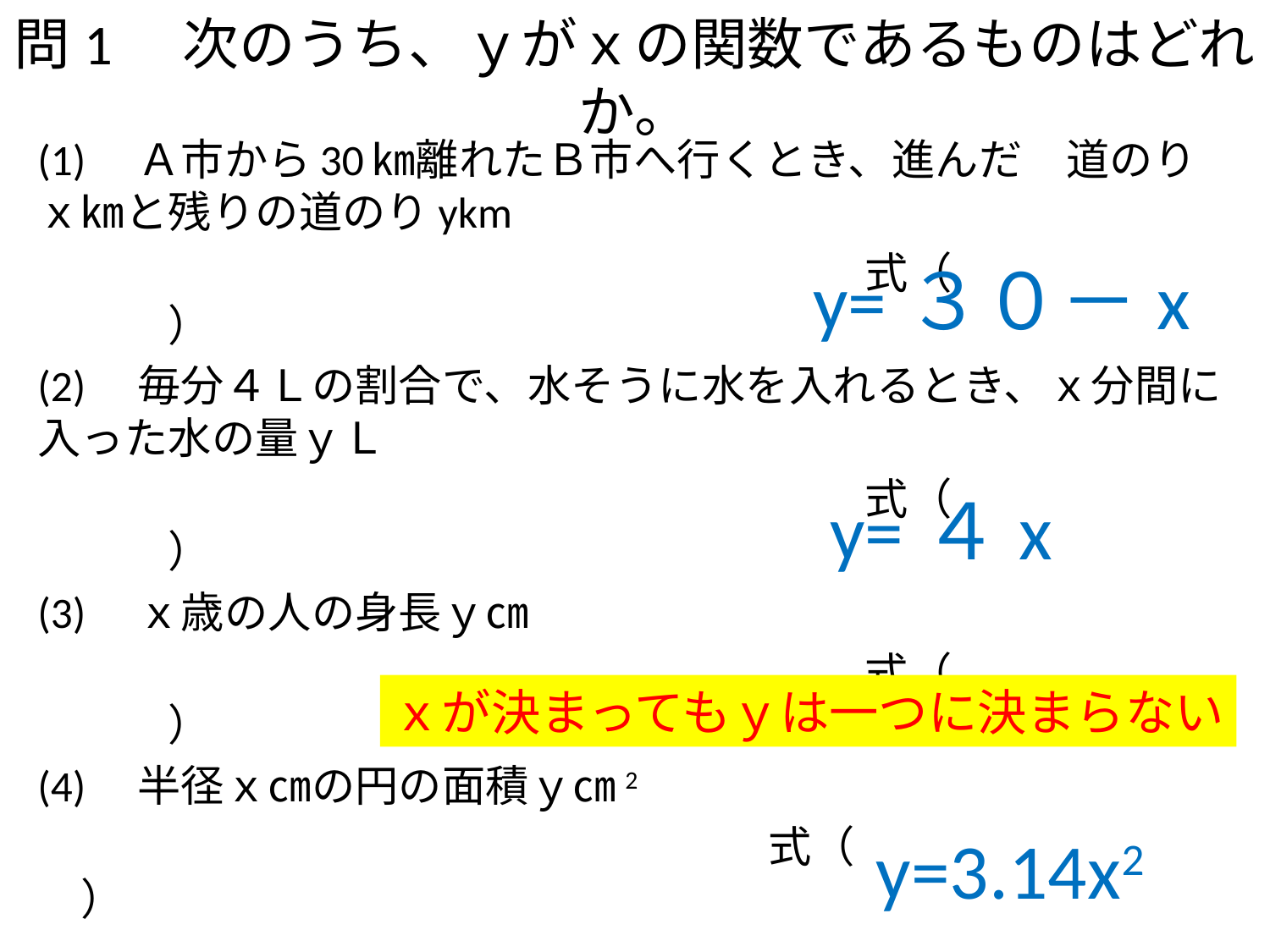

# 問1　次のうち、ｙがｘの関数であるものはどれか。
(1)　Ａ市から30㎞離れたＢ市へ行くとき、進んだ　道のりｘ㎞と残りの道のりykm
　　　　　　　　　　　　　　　　　　　式（　　　　　　　　　）
(2)　毎分４Ｌの割合で、水そうに水を入れるとき、ｘ分間に入った水の量ｙＬ
　　　　　　　　　　　　　　　　　　　式（　　　　　　　　　）
(3)　ｘ歳の人の身長ｙ㎝
　　　　　　　　　　　　　　　　　　　式（　　　　　　　　　）
(4)　半径ｘ㎝の円の面積ｙ㎝2
　　　　　　　　　　　　　　　　　　　　　　　　　　　　　式（　　　　　　　　　）
y=３０－x
y=４x
ｘが決まってもｙは一つに決まらない
y=3.14x2